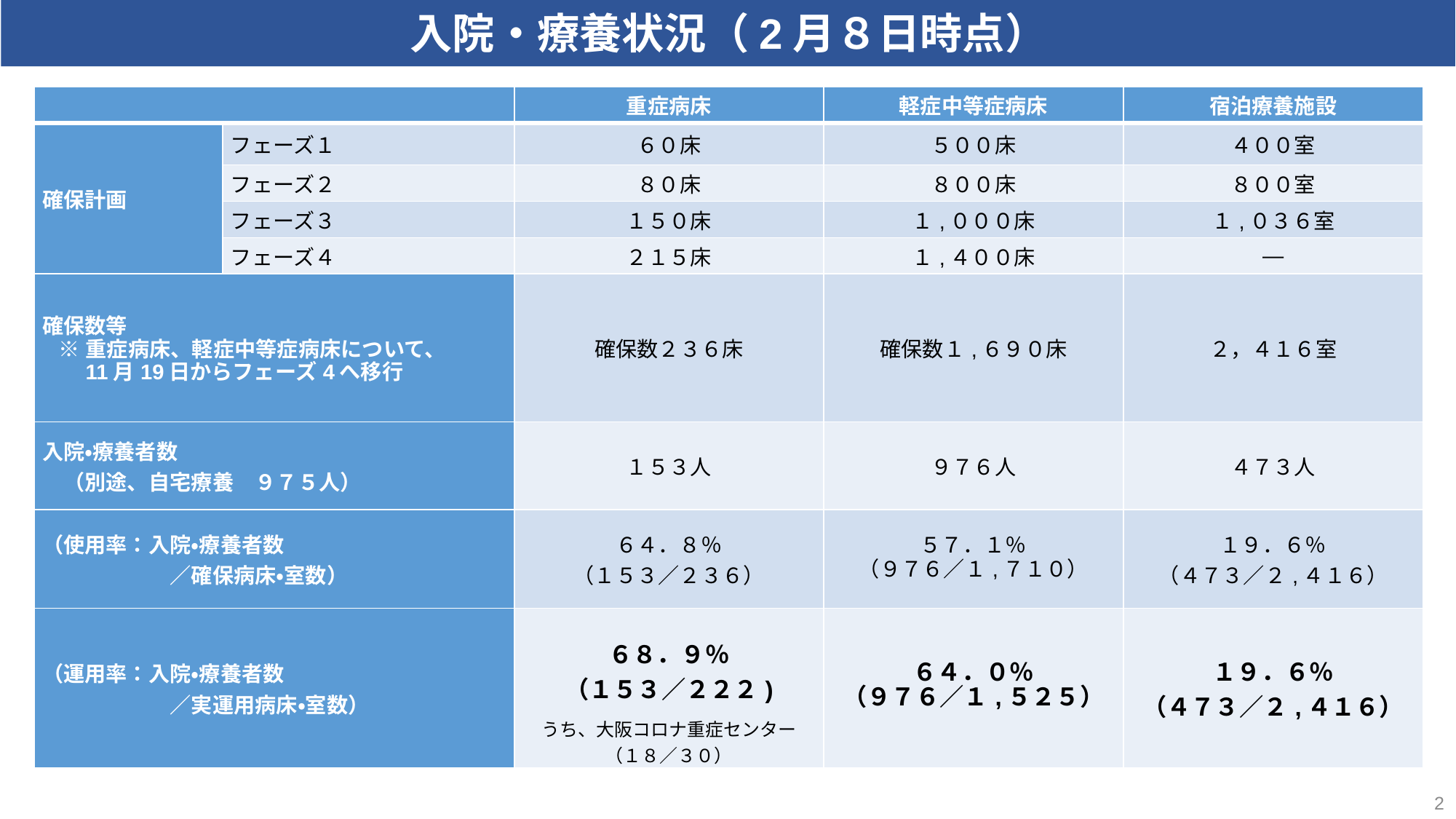

入院・療養状況（2月８日時点）
|  |  | 重症病床 | 軽症中等症病床 | 宿泊療養施設 |
| --- | --- | --- | --- | --- |
| 確保計画 | フェーズ１ | ６０床 | ５００床 | ４００室 |
|  | フェーズ２ | ８０床 | ８００床 | ８００室 |
|  | フェーズ３ | １５０床 | １,０００床 | １,０３６室 |
|  | フェーズ４ | ２１５床 | １,４００床 | ― |
| 確保数等 ※重症病床、軽症中等症病床について、 　11月19日からフェーズ4へ移行 |  | 確保数２３６床 | 確保数１,６９０床 | ２，４１６室 |
| 入院・療養者数 　（別途、自宅療養　９７５人） |  | １５３人 | ９７６人 | ４７３人 |
| （使用率：入院・療養者数 　　　　　　／確保病床・室数） |  | ６４．８％ （１５３／２３６） | ５７．１％ （９７６／１,７１０） | １９．６％ （４７３／２,４１６） |
| （運用率：入院・療養者数 　　　　　　／実運用病床・室数） |  | ６８．９％ （１５３／２２２) うち、大阪コロナ重症センター （１８／３０） | ６４．０％ （９７６／１,５２５） | １９．６％ （４７３／２,４１６） |
2